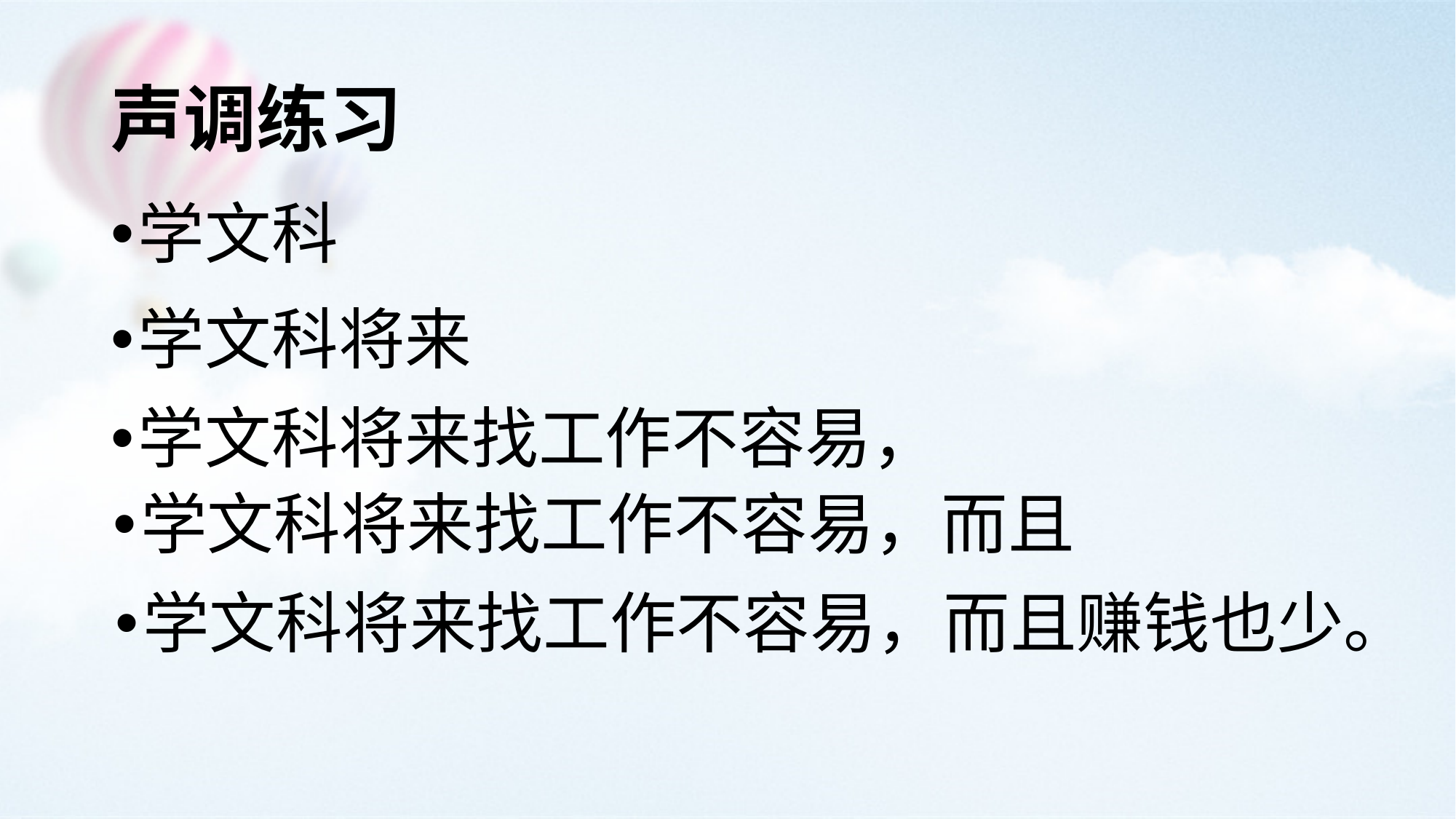

# 声调练习
学文科
学文科将来
学文科将来找工作不容易，
学文科将来找工作不容易，而且
学文科将来找工作不容易，而且赚钱也少。